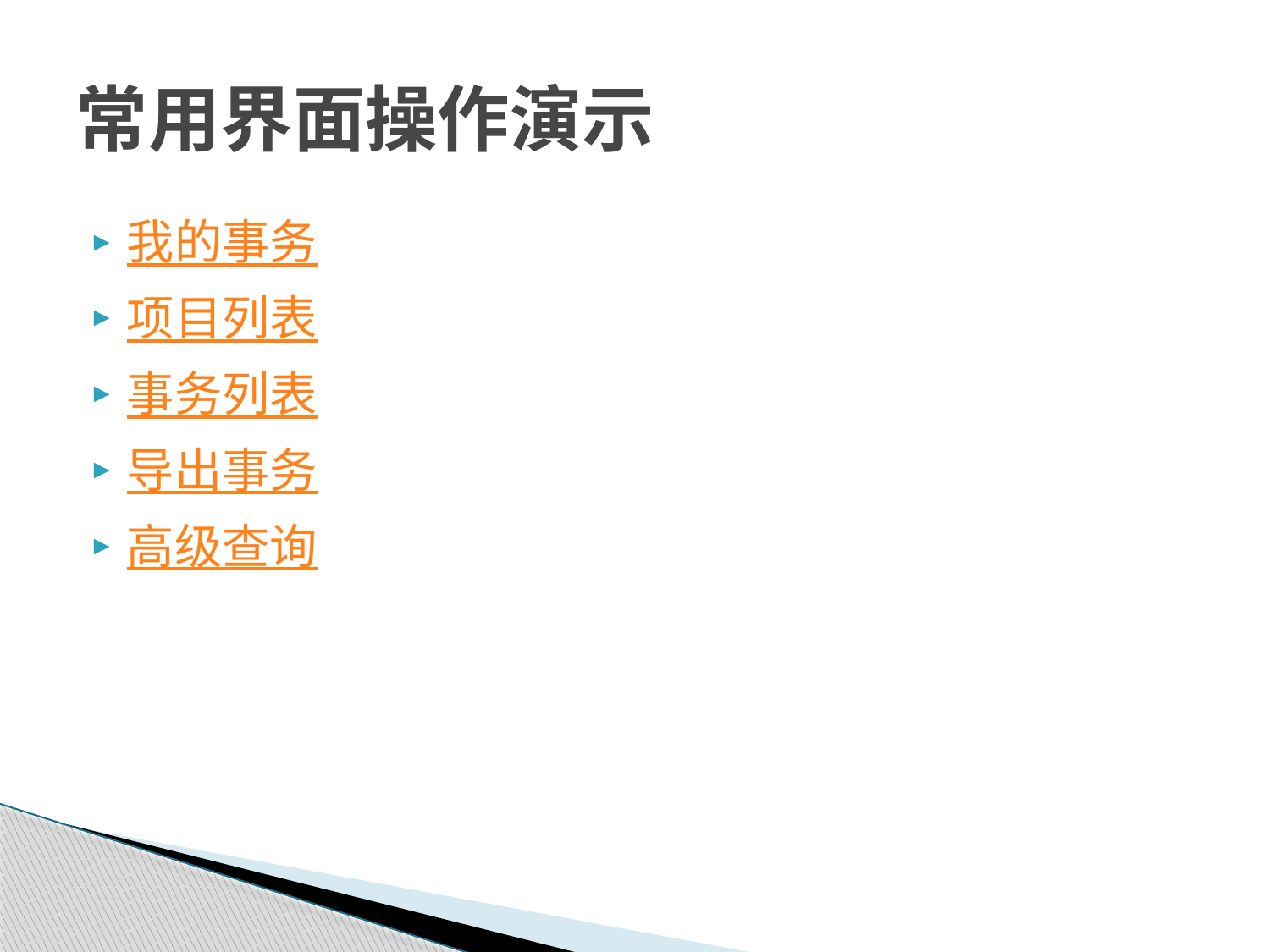

# 常用界面操作演示
我的事务
项目列表
事务列表
导出事务
高级查询